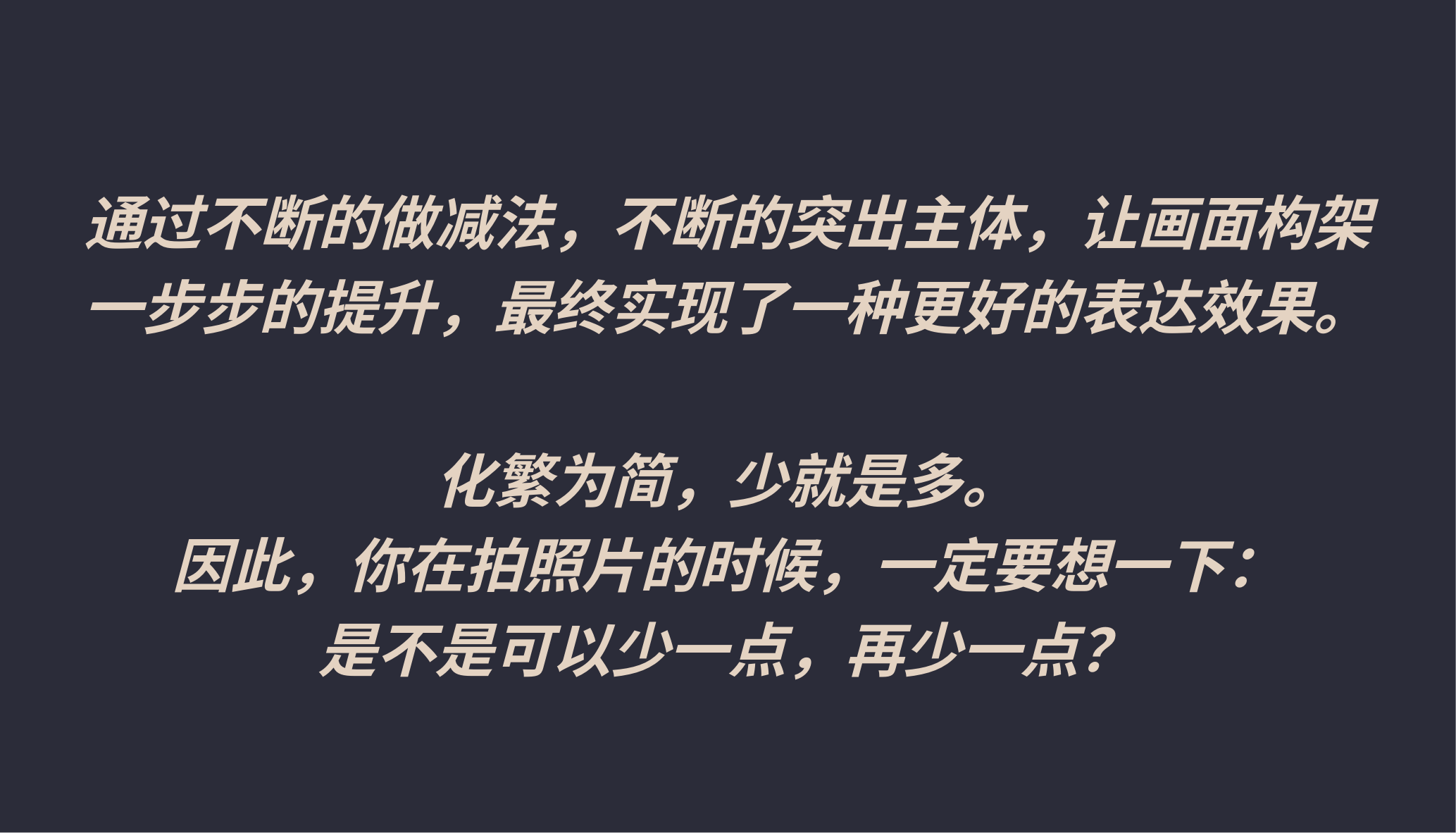

通过不断的做减法，不断的突出主体，让画面构架
一步步的提升，最终实现了一种更好的表达效果。

化繁为简，少就是多。
因此，你在拍照片的时候，一定要想一下：
是不是可以少一点，再少一点？